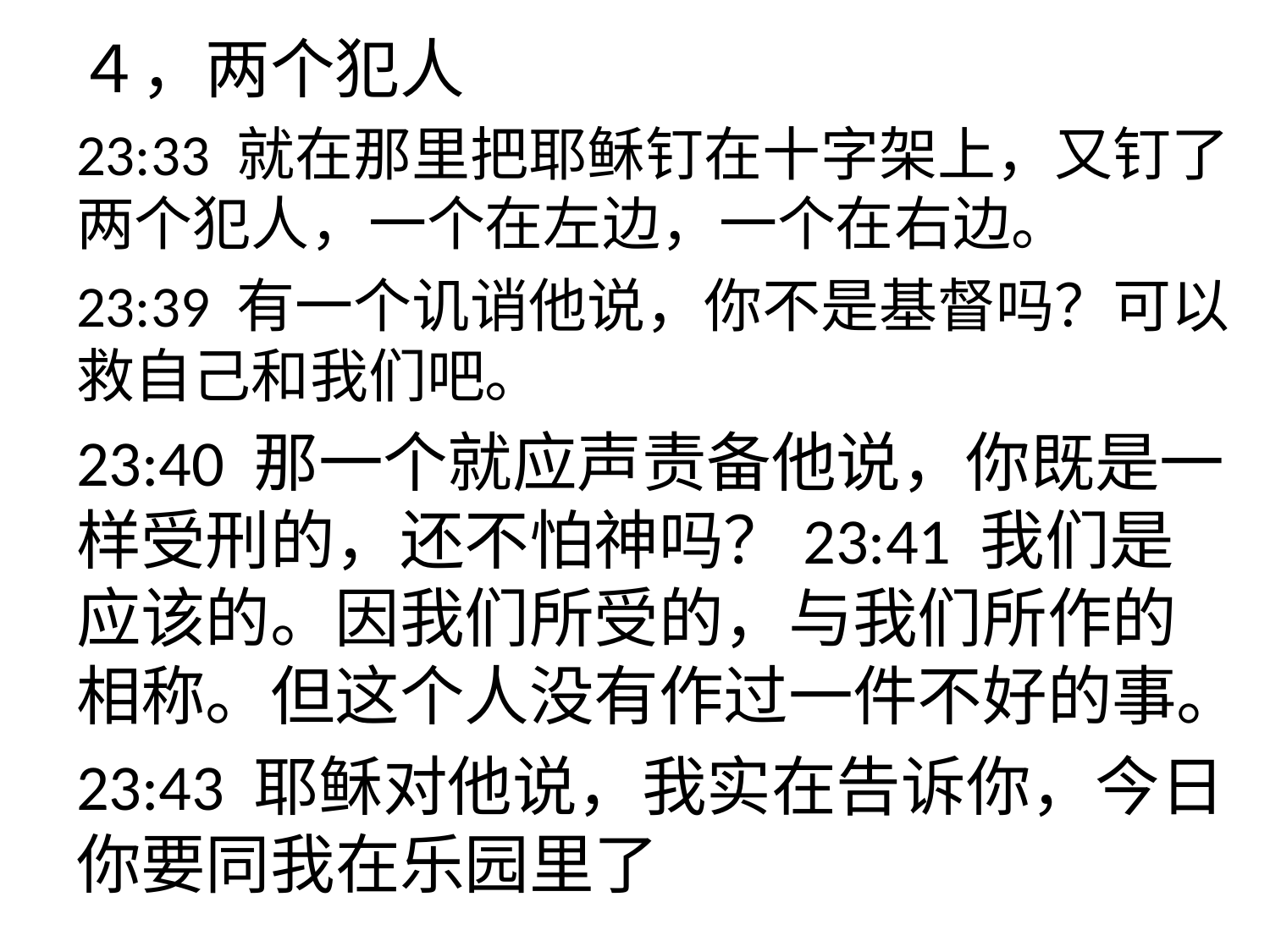

４，两个犯人
23:33 就在那里把耶稣钉在十字架上，又钉了两个犯人，一个在左边，一个在右边。
23:39 有一个讥诮他说，你不是基督吗？可以救自己和我们吧。
23:40 那一个就应声责备他说，你既是一样受刑的，还不怕神吗？23:41 我们是应该的。因我们所受的，与我们所作的相称。但这个人没有作过一件不好的事。
23:43 耶稣对他说，我实在告诉你，今日你要同我在乐园里了